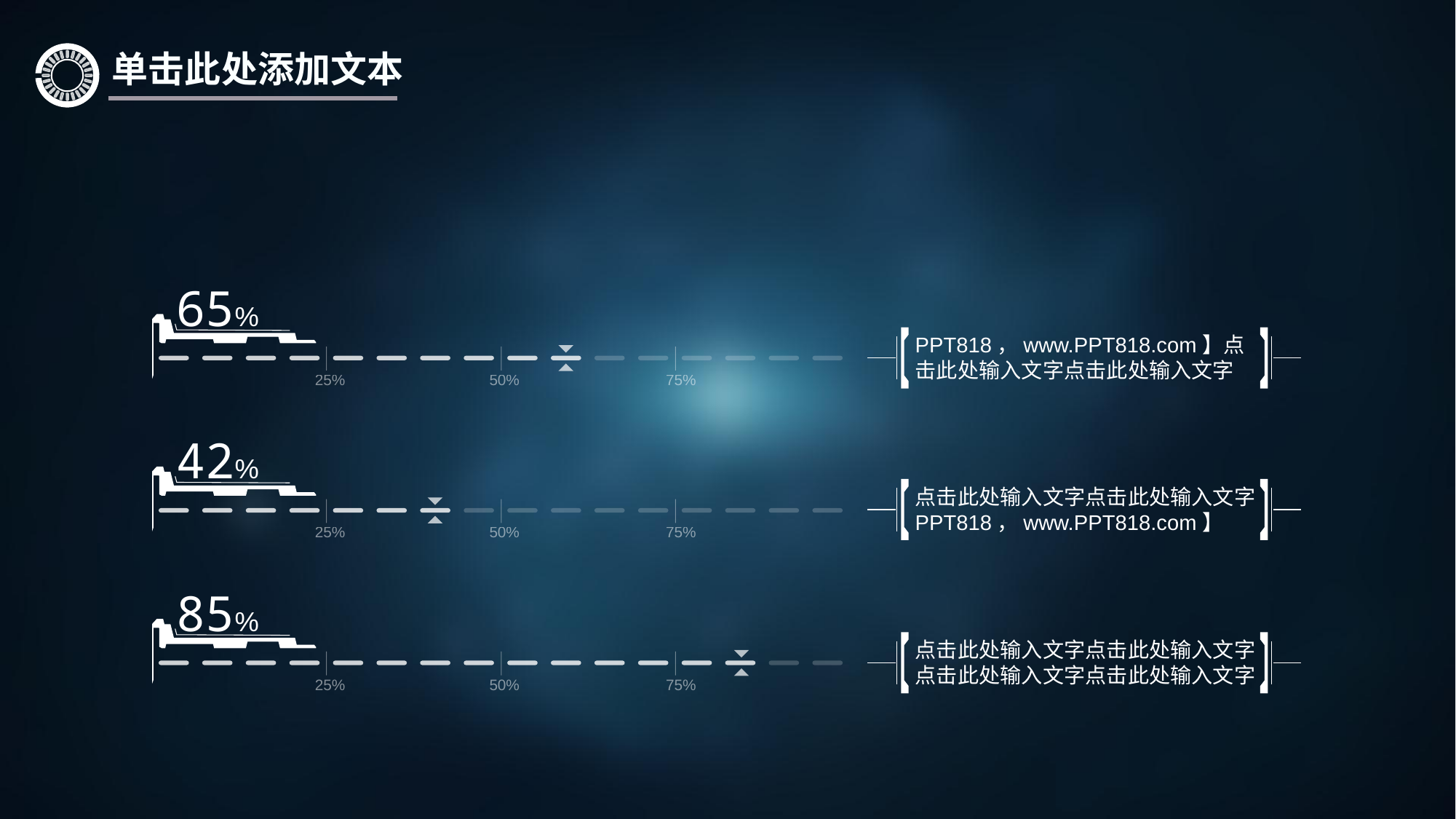

单击此处添加文本
65%

PPT818，www.PPT818.com】点击此处输入文字点击此处输入文字

25%
50%
75%
42%

点击此处输入文字点击此处输入文字
PPT818，www.PPT818.com】

25%
50%
75%
85%

点击此处输入文字点击此处输入文字
点击此处输入文字点击此处输入文字

25%
50%
75%